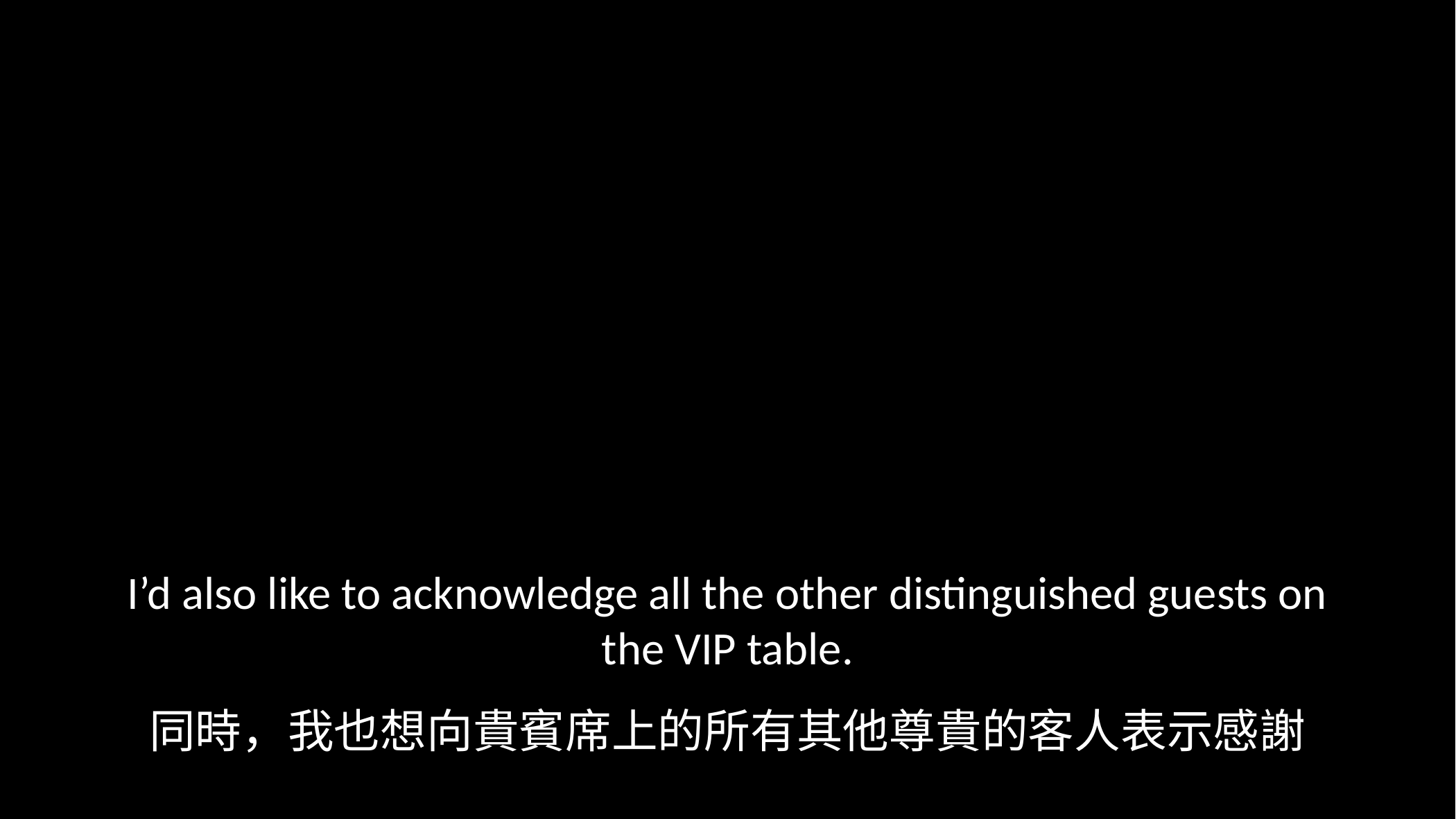

I’d also like to acknowledge all the other distinguished guests on the VIP table.

同時，我也想向貴賓席上的所有其他尊貴的客人表示感謝